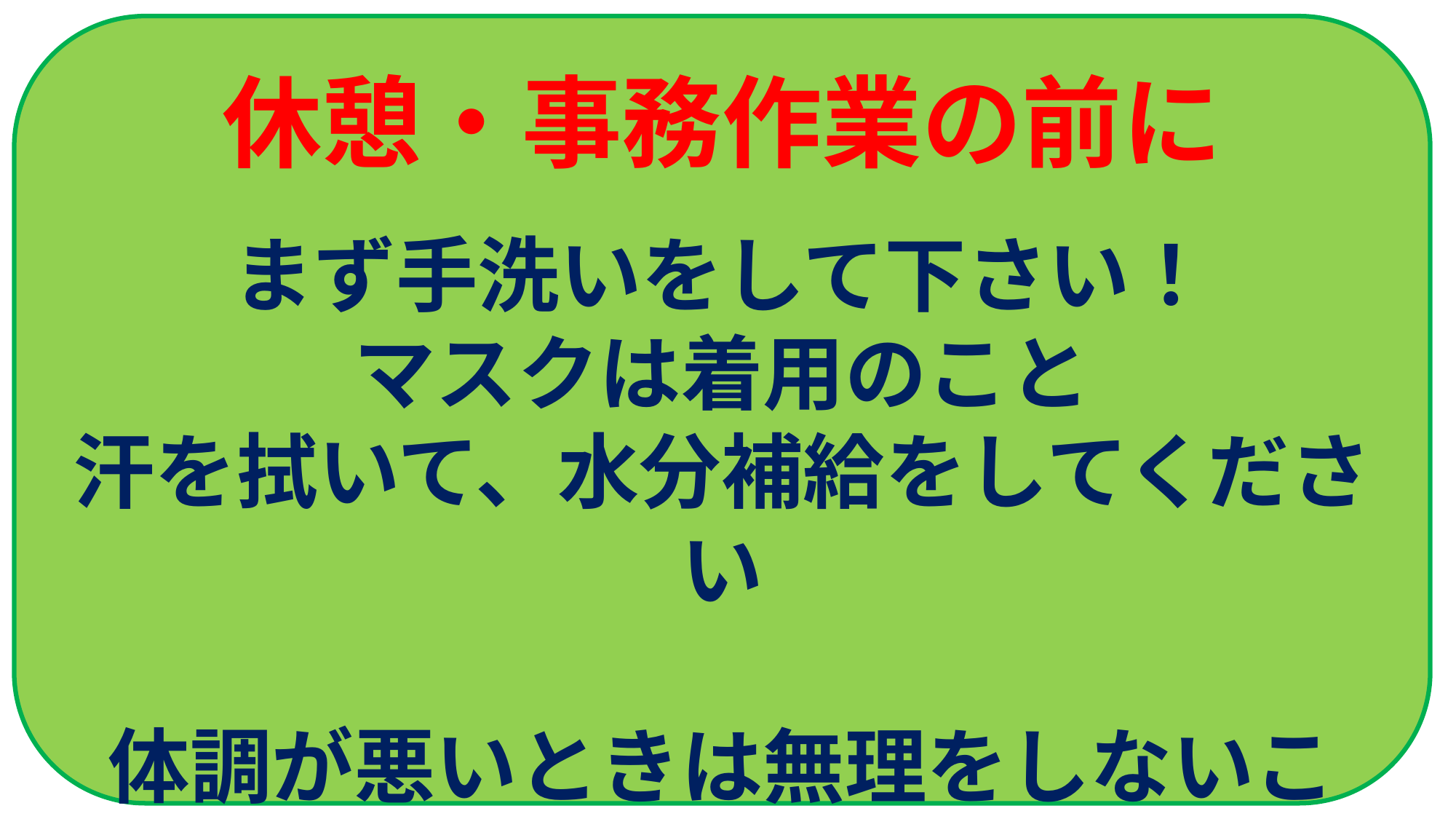

休憩・事務作業の前に

まず手洗いをして下さい！
マスクは着用のこと
汗を拭いて、水分補給をしてください

体調が悪いときは無理をしないこと！